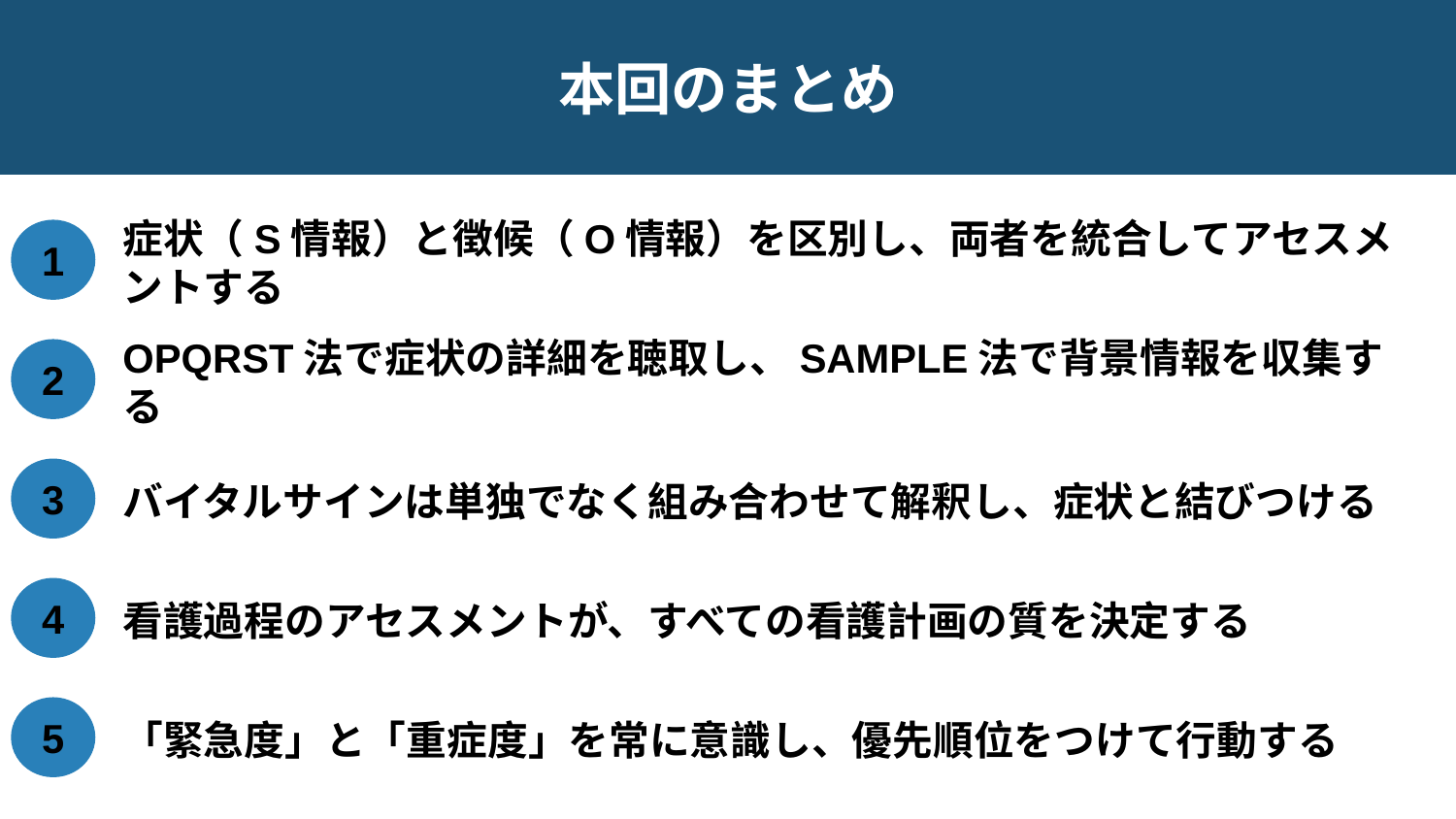

本回のまとめ
症状（S情報）と徴候（O情報）を区別し、両者を統合してアセスメントする

1
OPQRST法で症状の詳細を聴取し、SAMPLE法で背景情報を収集する

2
バイタルサインは単独でなく組み合わせて解釈し、症状と結びつける

3
看護過程のアセスメントが、すべての看護計画の質を決定する

4
「緊急度」と「重症度」を常に意識し、優先順位をつけて行動する

5